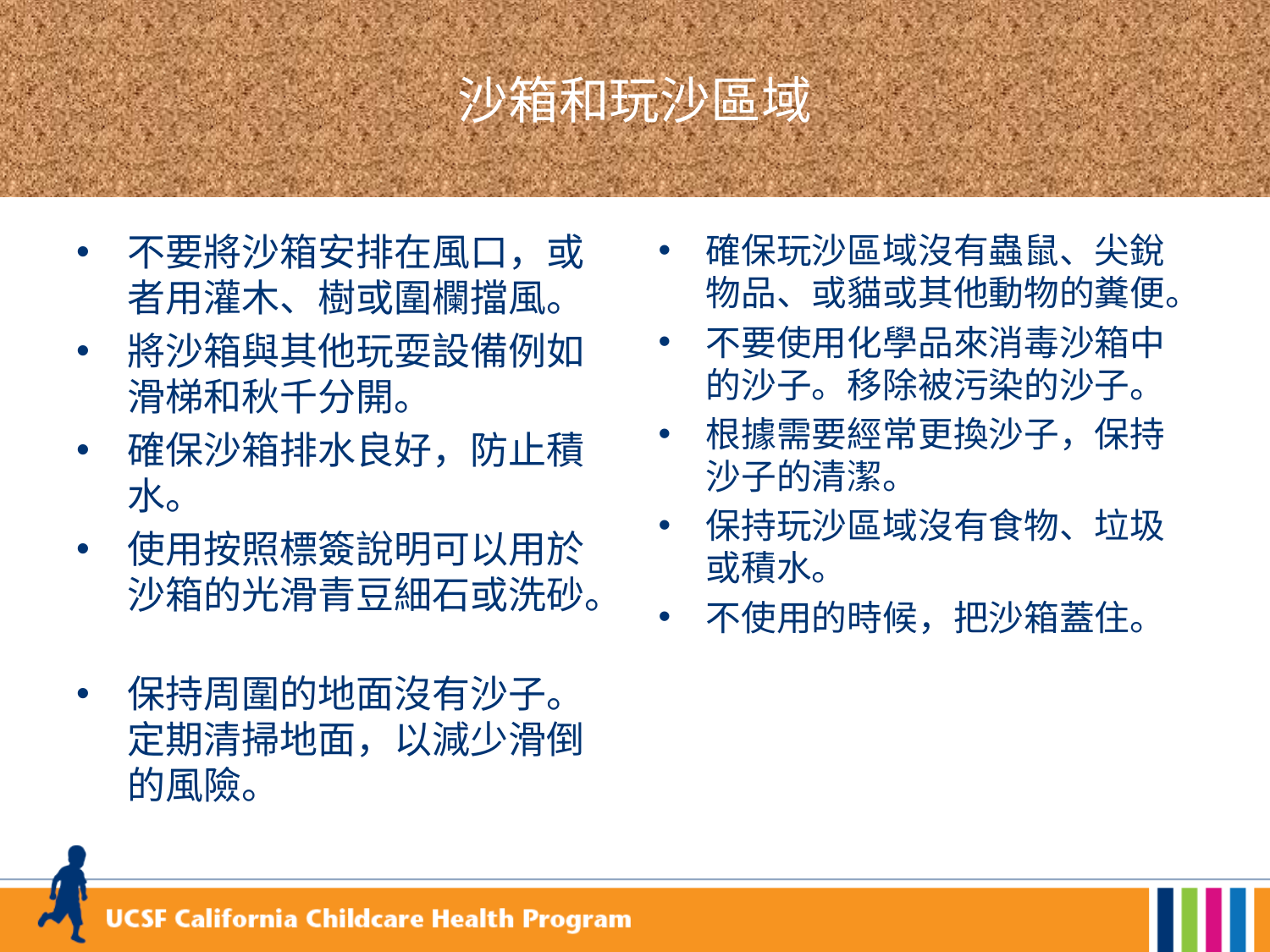

# 沙箱和玩沙區域
不要將沙箱安排在風口，或者用灌木、樹或圍欄擋風。
將沙箱與其他玩耍設備例如滑梯和秋千分開。
確保沙箱排水良好，防止積水。
使用按照標簽說明可以用於沙箱的光滑青豆細石或洗砂。
保持周圍的地面沒有沙子。定期清掃地面，以減少滑倒的風險。

確保玩沙區域沒有蟲鼠、尖銳物品、或貓或其他動物的糞便。
不要使用化學品來消毒沙箱中的沙子。移除被污染的沙子。
根據需要經常更換沙子，保持沙子的清潔。
保持玩沙區域沒有食物、垃圾或積水。
不使用的時候，把沙箱蓋住。